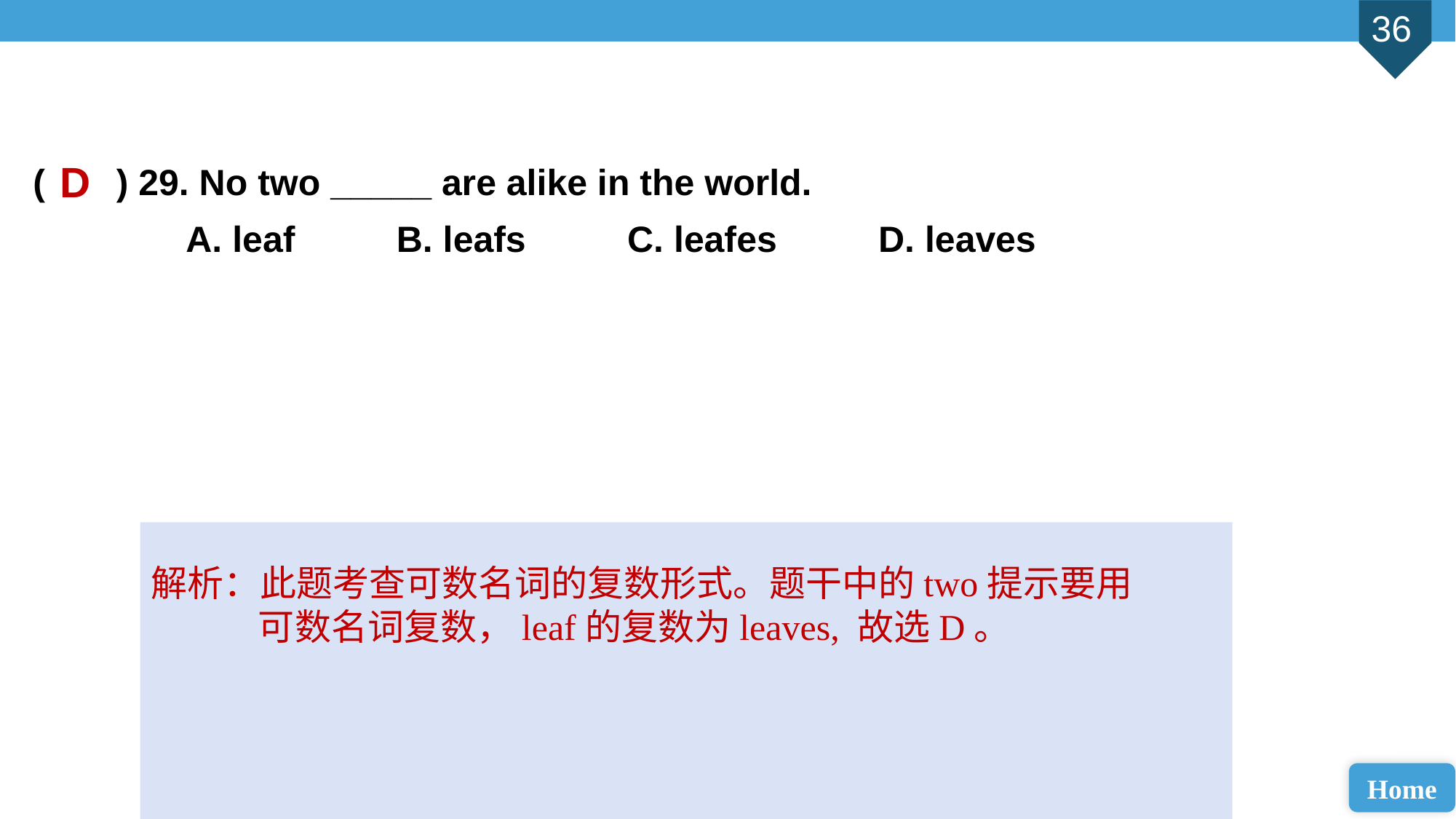

(       ) 29. No two _____ are alike in the world.
               A. leaf          B. leafs          C. leafes          D. leaves
D

解析：此题考查可数名词的复数形式。题干中的two提示要用可数名词复数，leaf的复数为leaves, 故选D。